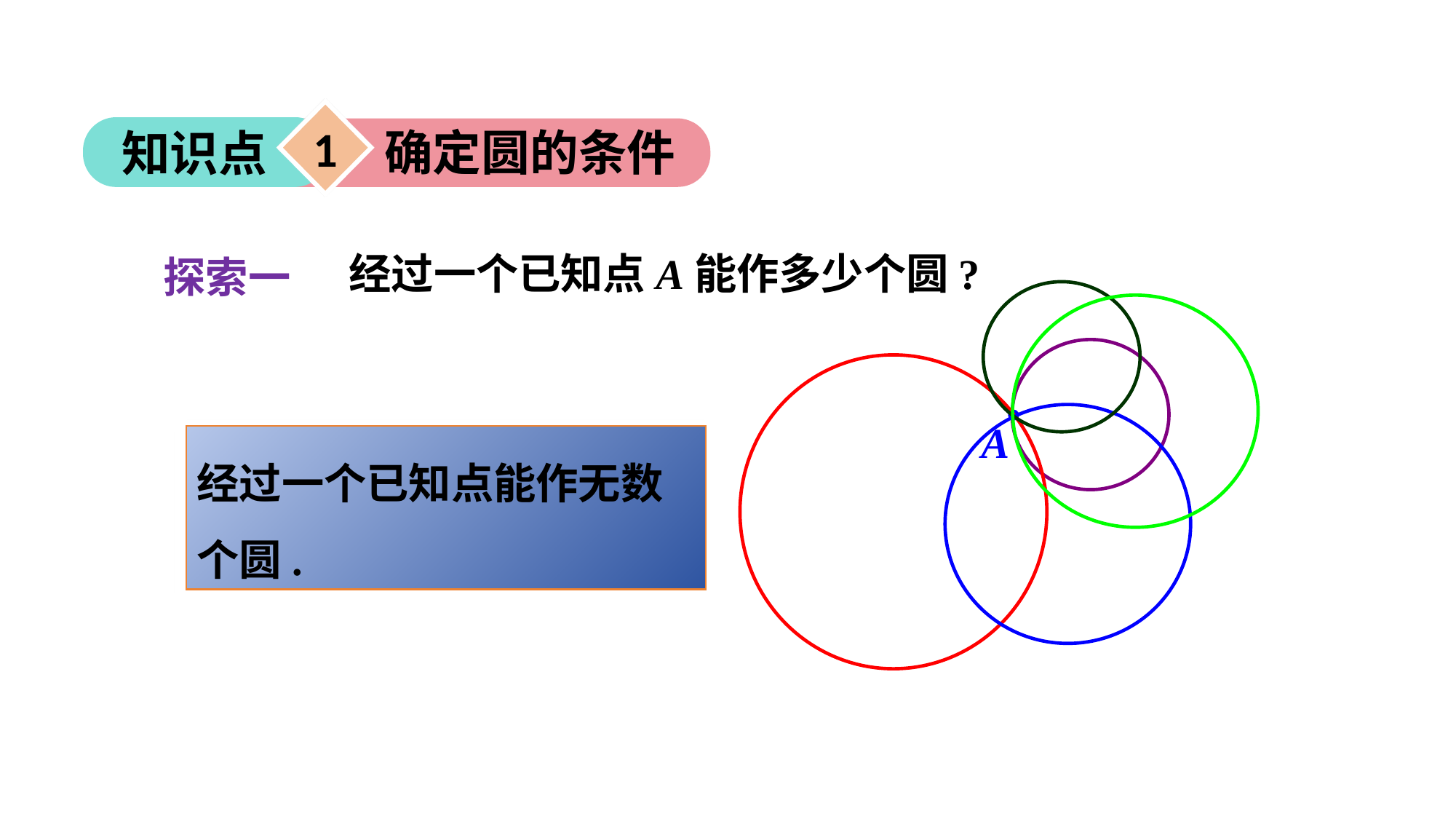

1
确定圆的条件

知识点

探索一
经过一个已知点A能作多少个圆?

A
经过一个已知点能作无数个圆.